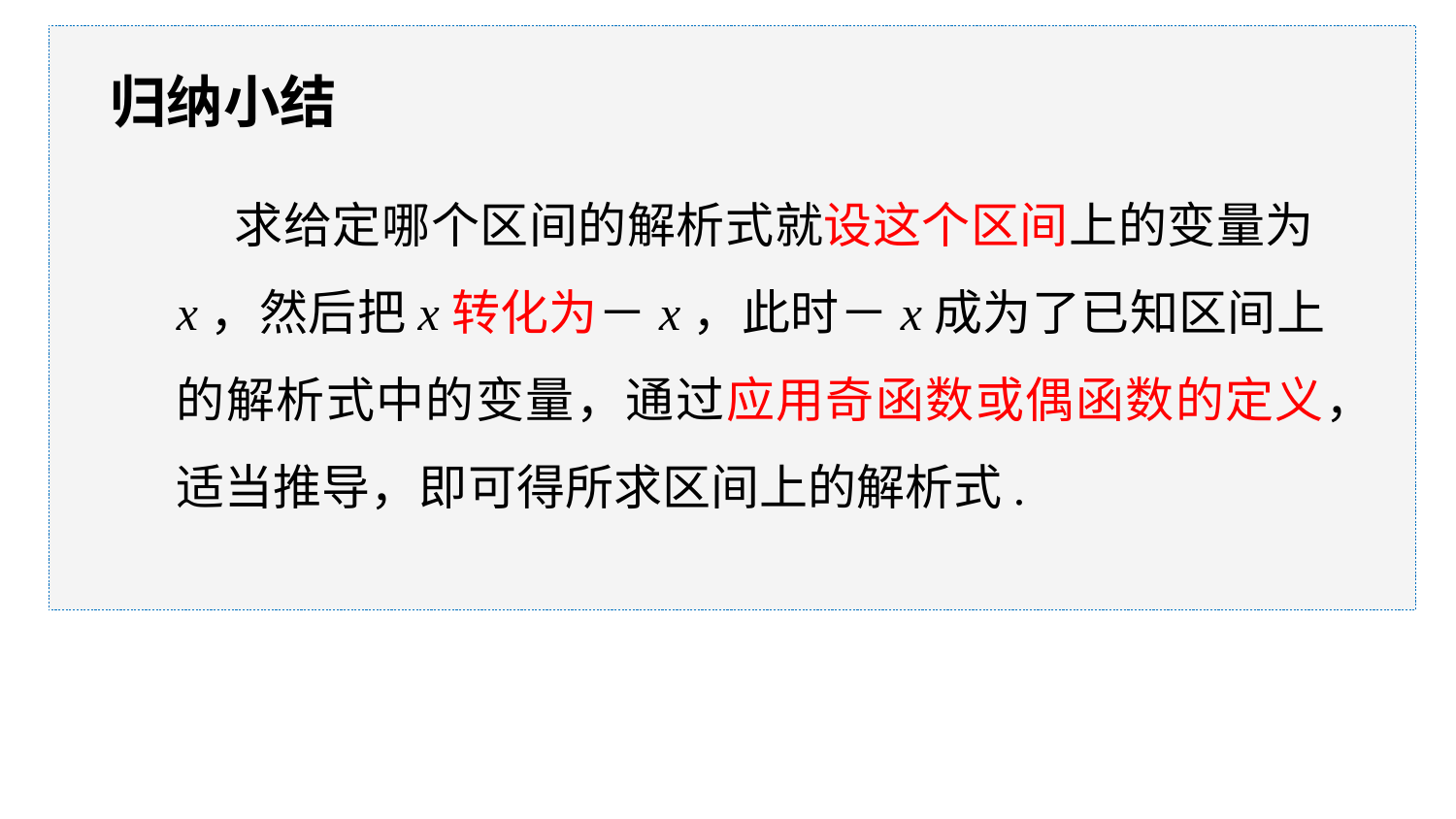

归纳小结

    求给定哪个区间的解析式就设这个区间上的变量为x，然后把x转化为－x，此时－x成为了已知区间上的解析式中的变量，通过应用奇函数或偶函数的定义，适当推导，即可得所求区间上的解析式.